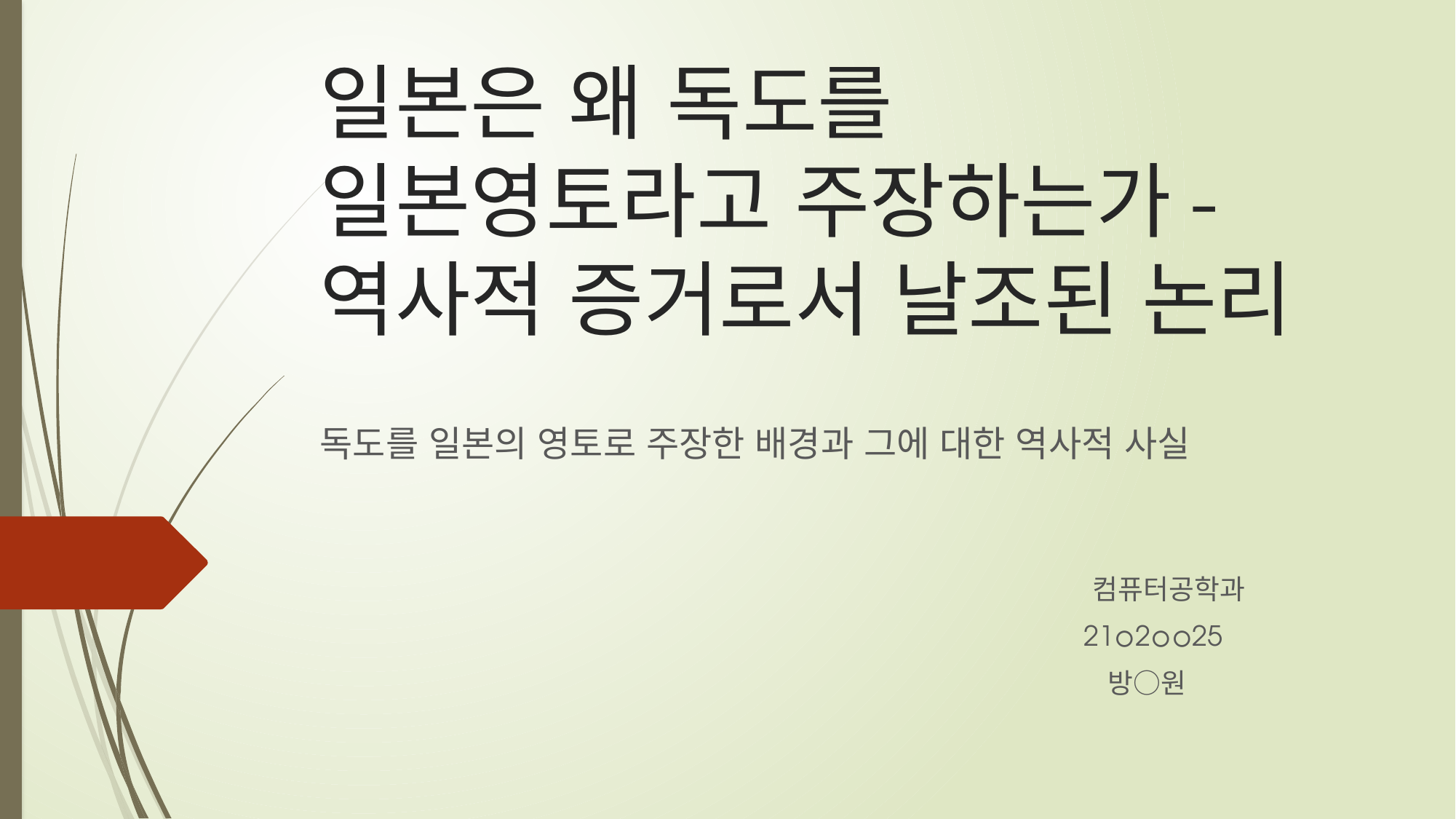

# 일본은 왜 독도를 일본영토라고 주장하는가-역사적 증거로서 날조된 논리
독도를 일본의 영토로 주장한 배경과 그에 대한 역사적 사실

                                                                                                  컴퓨터공학과
                                                                                                    21○2○○25
                                                                                                    방○원